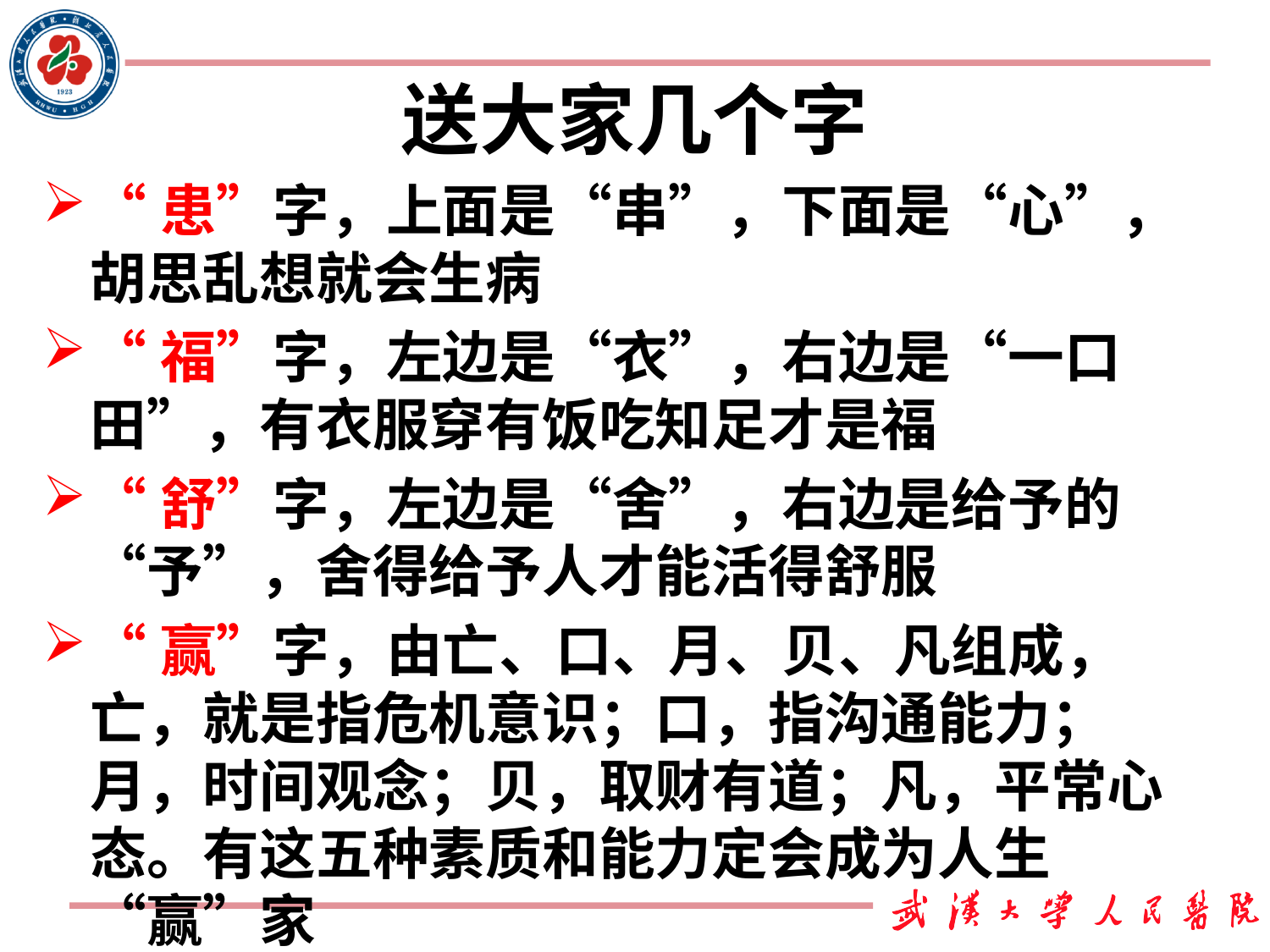

# 送大家几个字
“患”字，上面是“串”，下面是“心”，胡思乱想就会生病
“福”字，左边是“衣”，右边是“一口田”，有衣服穿有饭吃知足才是福
“舒”字，左边是“舍”，右边是给予的“予”，舍得给予人才能活得舒服
“赢”字，由亡、口、月、贝、凡组成，亡，就是指危机意识；口，指沟通能力；月，时间观念；贝，取财有道；凡，平常心态。有这五种素质和能力定会成为人生“赢”家